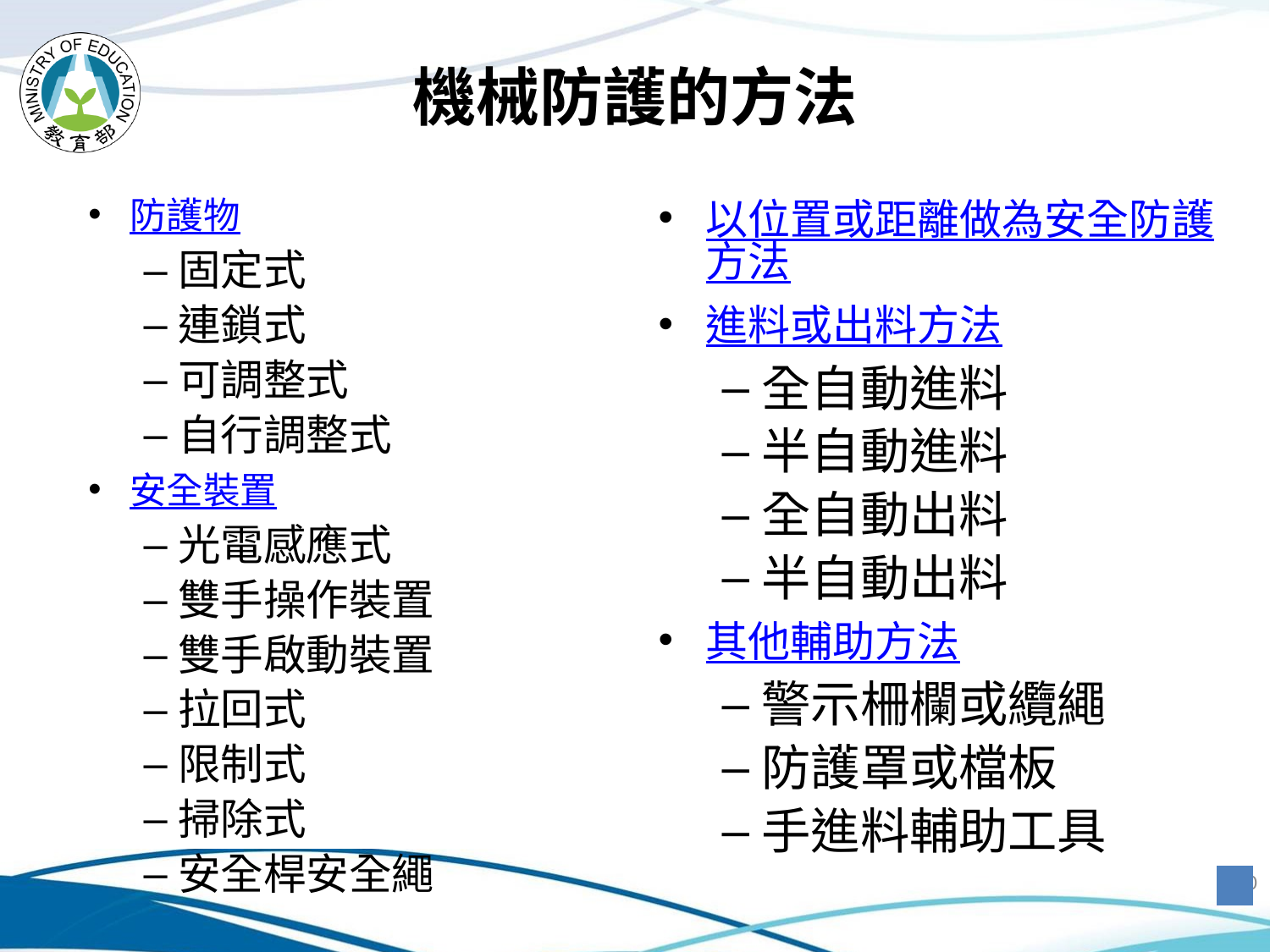

# 機械防護的方法
防護物
固定式
連鎖式
可調整式
自行調整式
安全裝置
光電感應式
雙手操作裝置
雙手啟動裝置
拉回式
限制式
掃除式
安全桿安全繩

以位置或距離做為安全防護方法
進料或出料方法
全自動進料
半自動進料
全自動出料
半自動出料
其他輔助方法
警示柵欄或纜繩
防護罩或檔板
手進料輔助工具
50